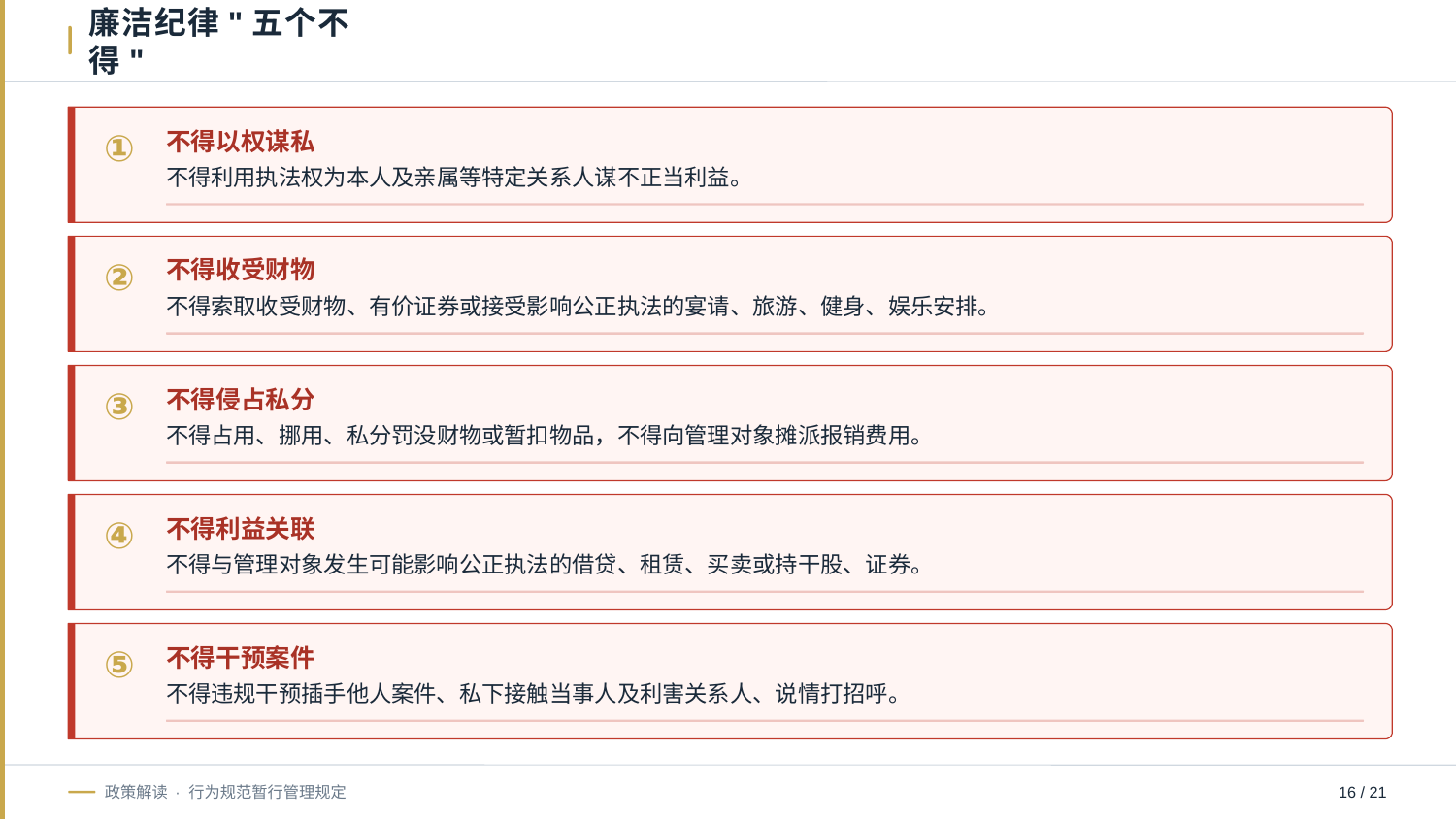

廉洁纪律"五个不得"

不得以权谋私
①
不得利用执法权为本人及亲属等特定关系人谋不正当利益。

不得收受财物
②
不得索取收受财物、有价证券或接受影响公正执法的宴请、旅游、健身、娱乐安排。

不得侵占私分
③
不得占用、挪用、私分罚没财物或暂扣物品，不得向管理对象摊派报销费用。

不得利益关联
④
不得与管理对象发生可能影响公正执法的借贷、租赁、买卖或持干股、证券。

不得干预案件
⑤
不得违规干预插手他人案件、私下接触当事人及利害关系人、说情打招呼。

政策解读 · 行为规范暂行管理规定
16 / 21